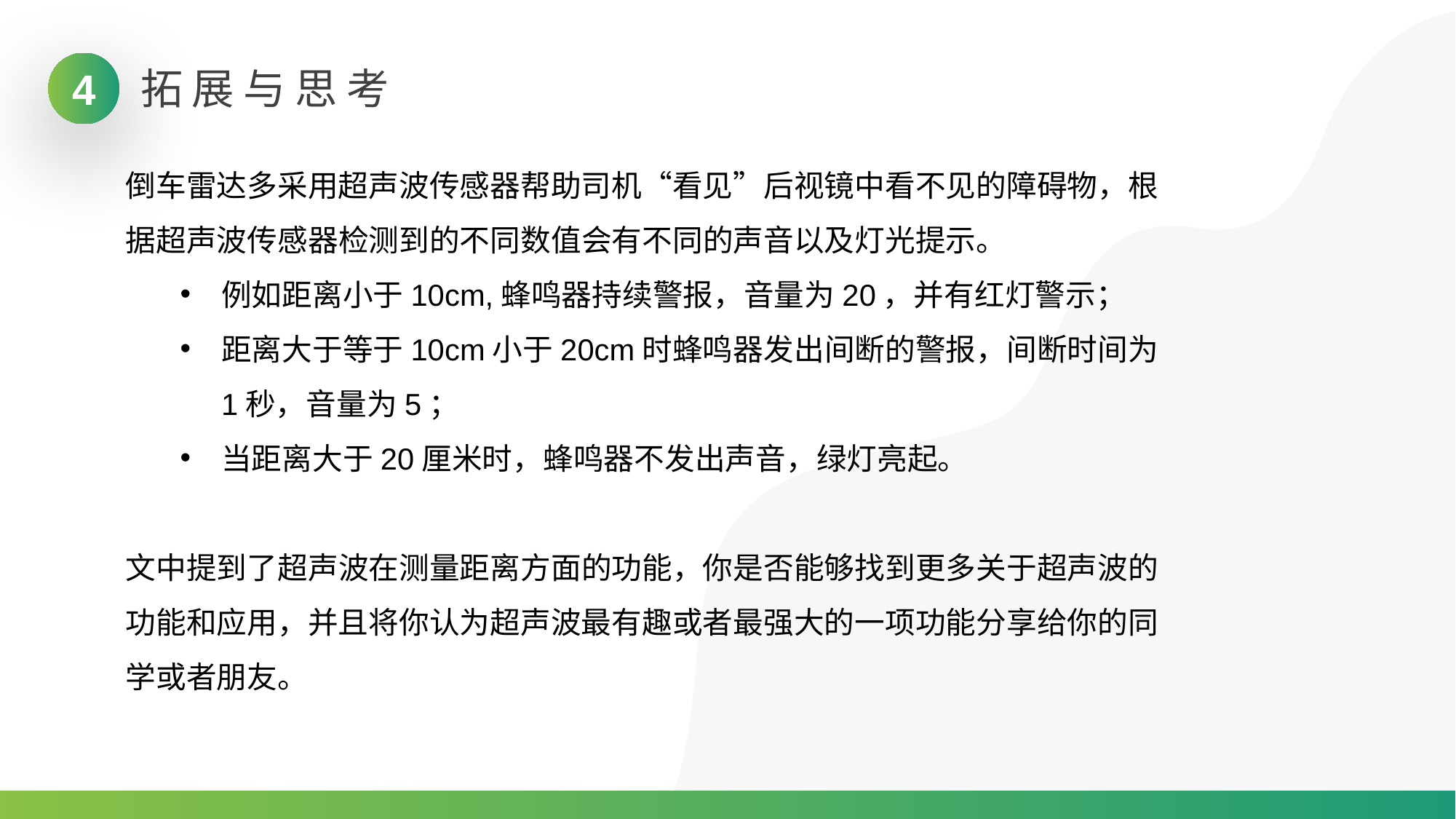

拓展与思考
4
倒车雷达多采用超声波传感器帮助司机“看见”后视镜中看不见的障碍物，根据超声波传感器检测到的不同数值会有不同的声音以及灯光提示。
例如距离小于10cm,蜂鸣器持续警报，音量为20，并有红灯警示；
距离大于等于10cm小于20cm时蜂鸣器发出间断的警报，间断时间为1秒，音量为5；
当距离大于20厘米时，蜂鸣器不发出声音，绿灯亮起。

文中提到了超声波在测量距离方面的功能，你是否能够找到更多关于超声波的功能和应用，并且将你认为超声波最有趣或者最强大的一项功能分享给你的同学或者朋友。